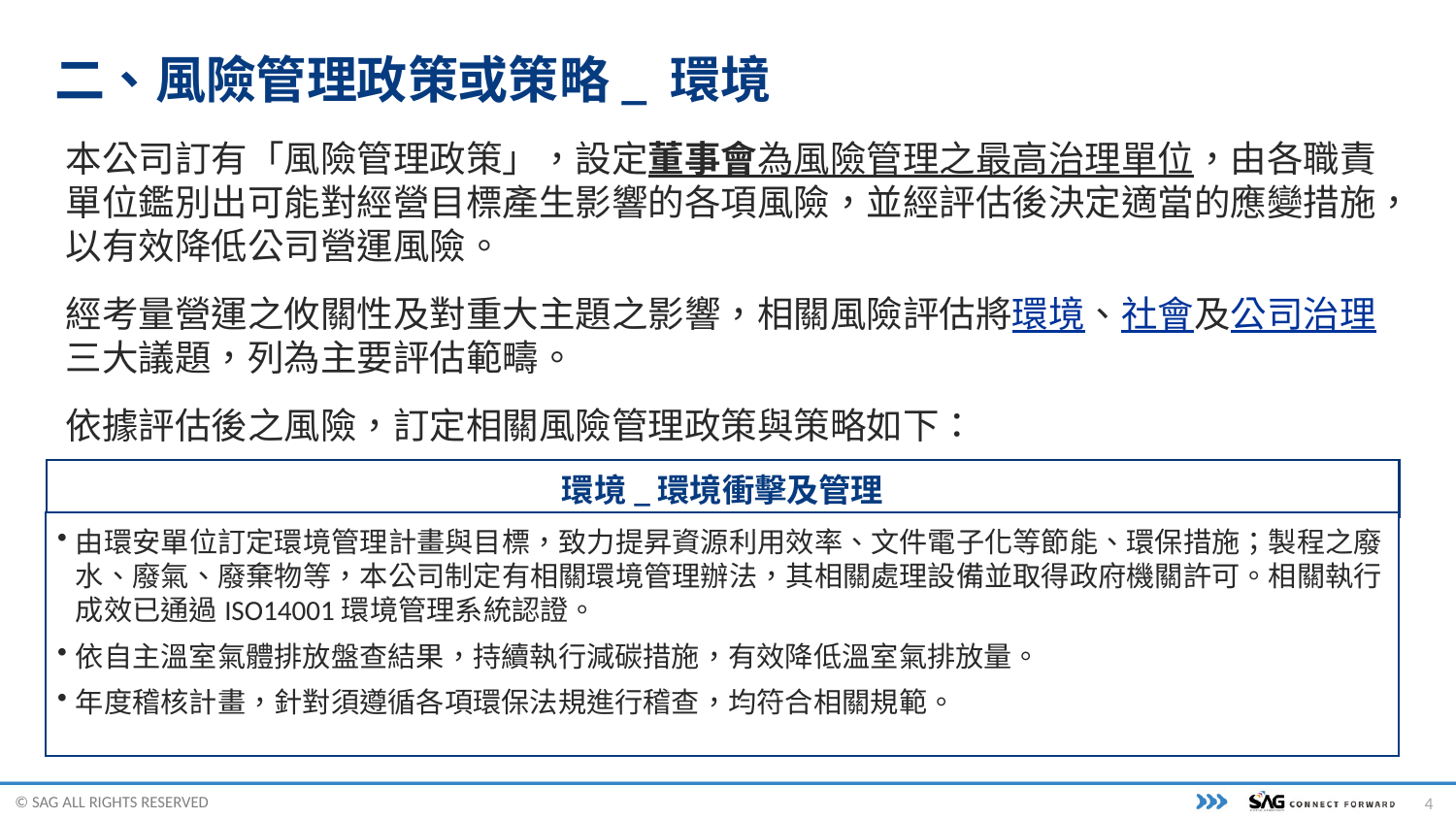

# 二、風險管理政策或策略_ 環境

本公司訂有「風險管理政策」，設定董事會為風險管理之最高治理單位，由各職責單位鑑別出可能對經營目標產生影響的各項風險，並經評估後決定適當的應變措施，以有效降低公司營運風險。
經考量營運之攸關性及對重大主題之影響，相關風險評估將環境、社會及公司治理三大議題，列為主要評估範疇。
依據評估後之風險，訂定相關風險管理政策與策略如下：
環境_環境衝擊及管理
由環安單位訂定環境管理計畫與目標，致力提昇資源利用效率、文件電子化等節能、環保措施；製程之廢水、廢氣、廢棄物等，本公司制定有相關環境管理辦法，其相關處理設備並取得政府機關許可。相關執行成效已通過ISO14001環境管理系統認證。
依自主溫室氣體排放盤查結果，持續執行減碳措施，有效降低溫室氣排放量。
年度稽核計畫，針對須遵循各項環保法規進行稽查，均符合相關規範。